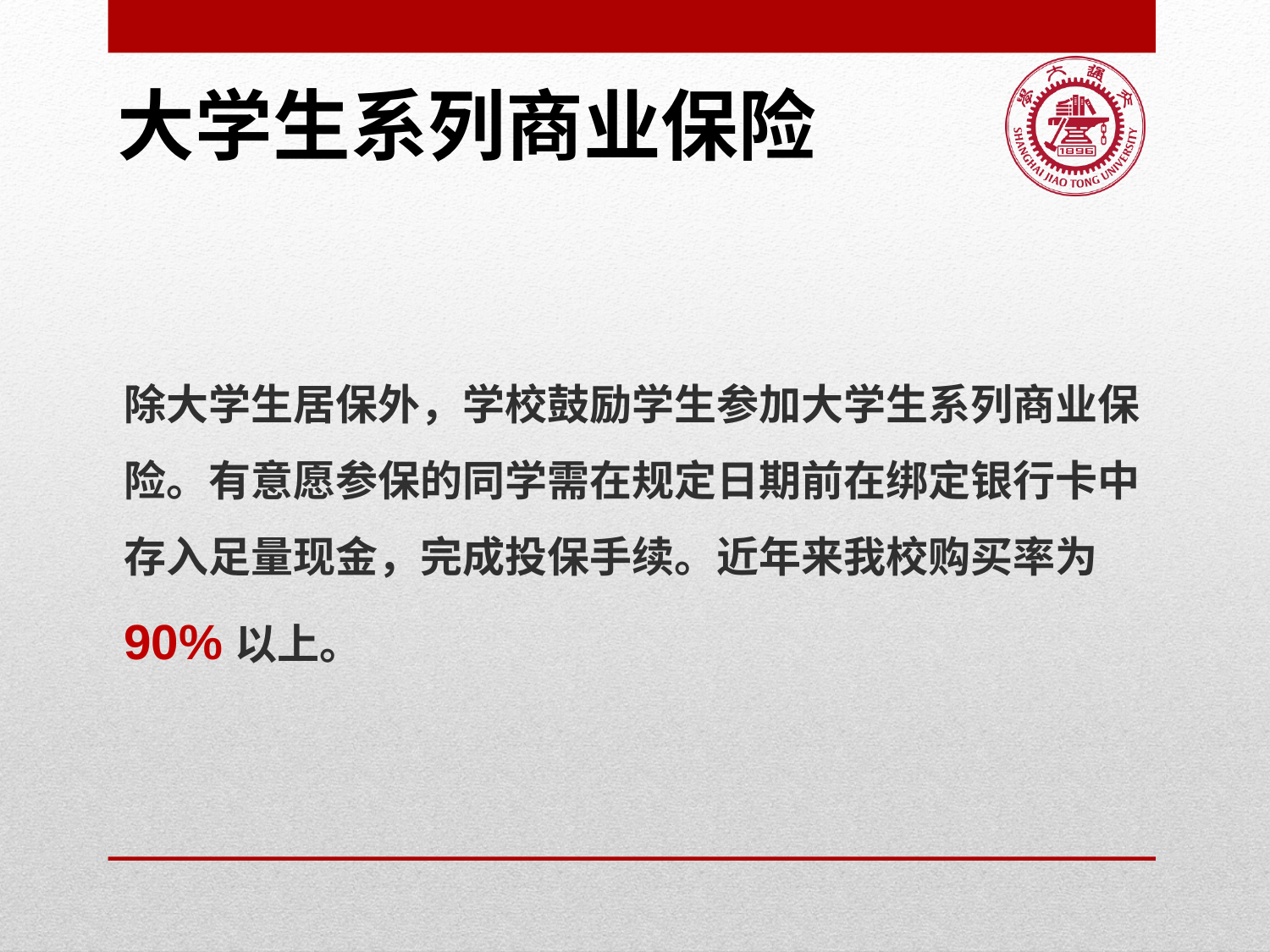

# 大学生系列商业保险
除大学生居保外，学校鼓励学生参加大学生系列商业保险。有意愿参保的同学需在规定日期前在绑定银行卡中存入足量现金，完成投保手续。近年来我校购买率为90%以上。